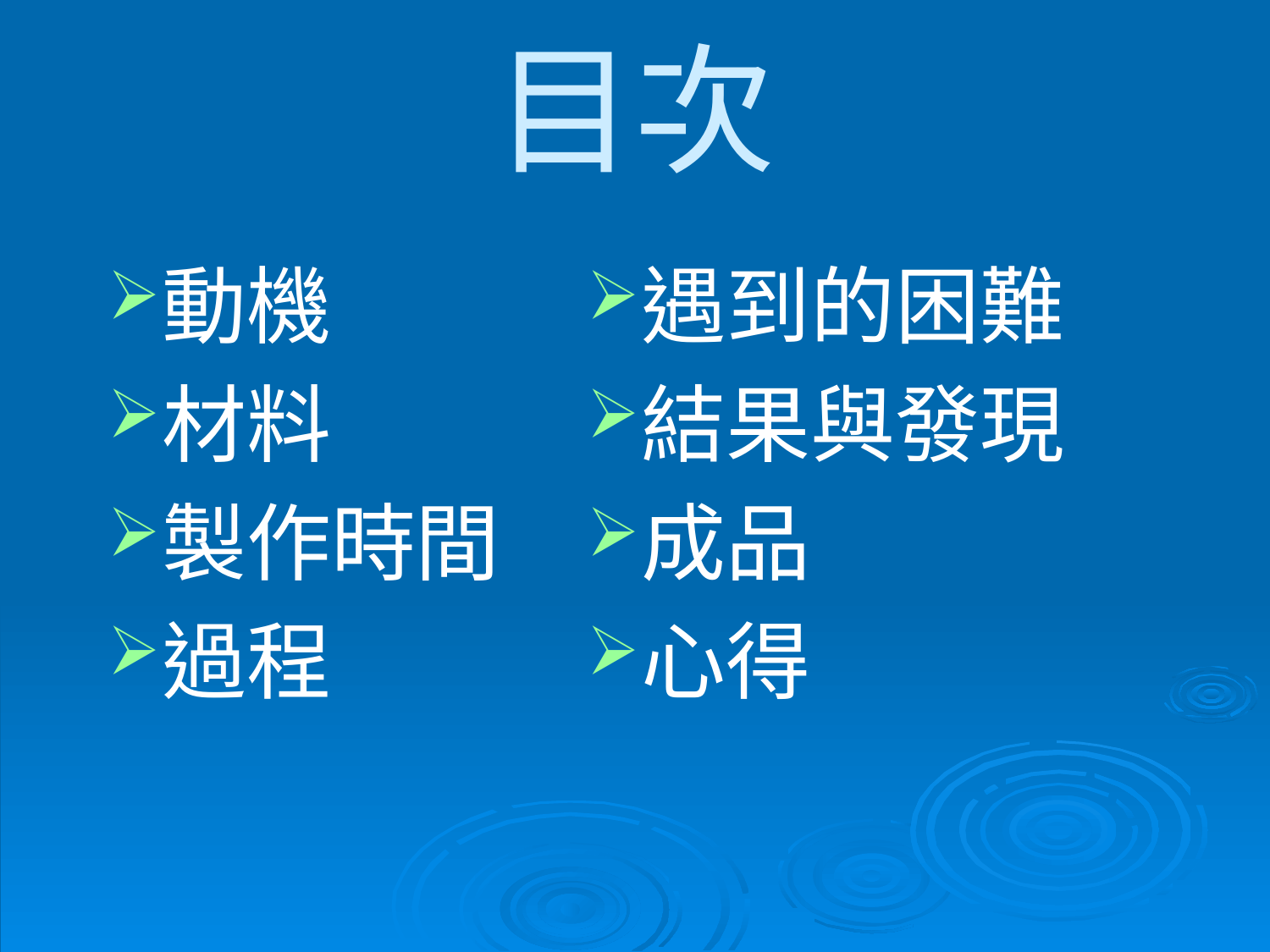

目次
動機
材料
製作時間
過程

遇到的困難
結果與發現
成品
心得